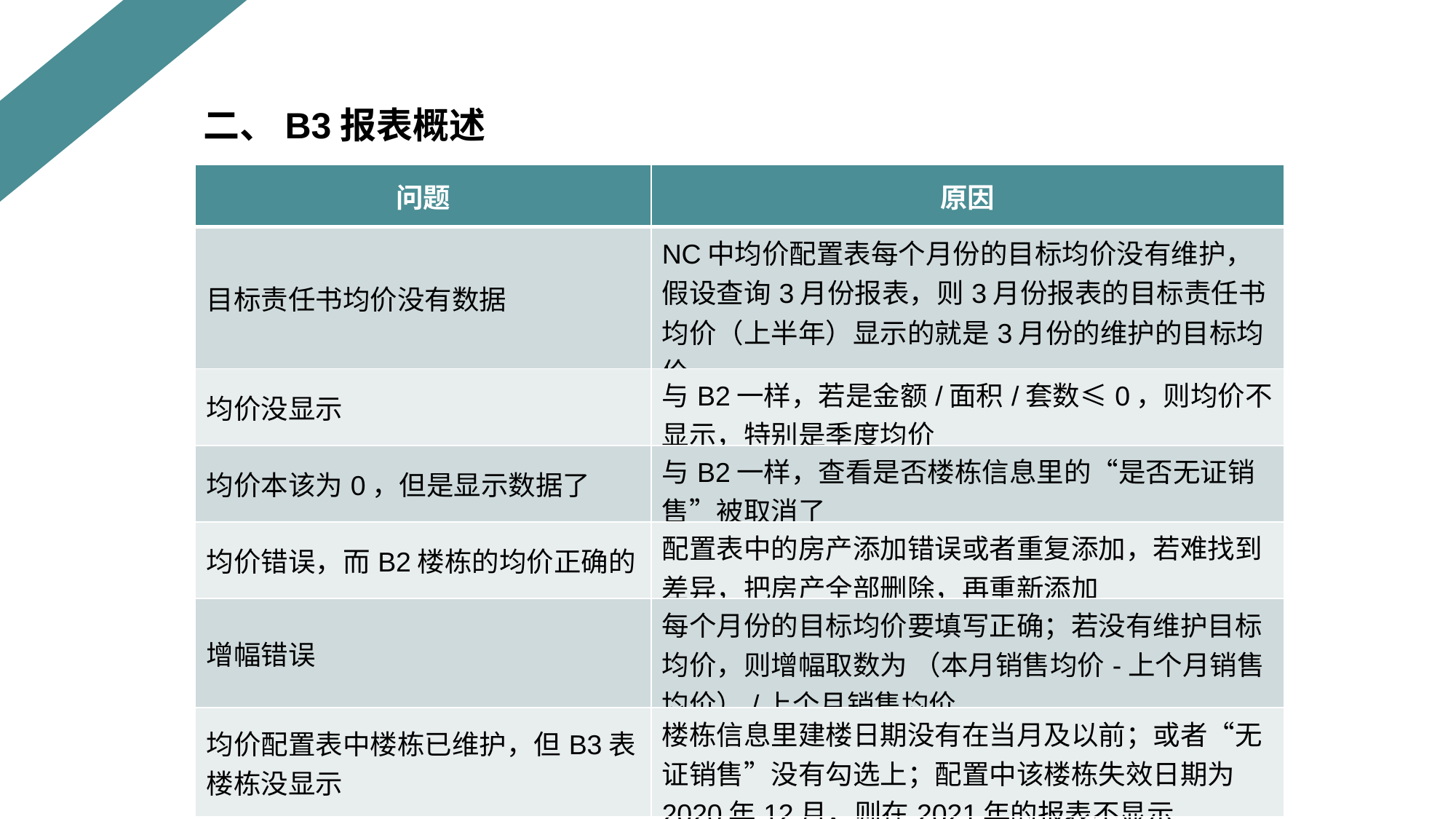

二、B3报表概述
| 问题 | 原因 |
| --- | --- |
| 目标责任书均价没有数据 | NC中均价配置表每个月份的目标均价没有维护，假设查询3月份报表，则3月份报表的目标责任书均价（上半年）显示的就是3月份的维护的目标均价 |
| 均价没显示 | 与B2一样，若是金额/面积/套数≤0，则均价不显示，特别是季度均价 |
| 均价本该为0，但是显示数据了 | 与B2一样，查看是否楼栋信息里的“是否无证销售”被取消了 |
| 均价错误，而B2楼栋的均价正确的 | 配置表中的房产添加错误或者重复添加，若难找到差异，把房产全部删除，再重新添加 |
| 增幅错误 | 每个月份的目标均价要填写正确；若没有维护目标均价，则增幅取数为 （本月销售均价-上个月销售均价）/上个月销售均价 |
| 均价配置表中楼栋已维护，但B3表楼栋没显示 | 楼栋信息里建楼日期没有在当月及以前；或者“无证销售”没有勾选上；配置中该楼栋失效日期为2020年12月，则在2021年的报表不显示 |